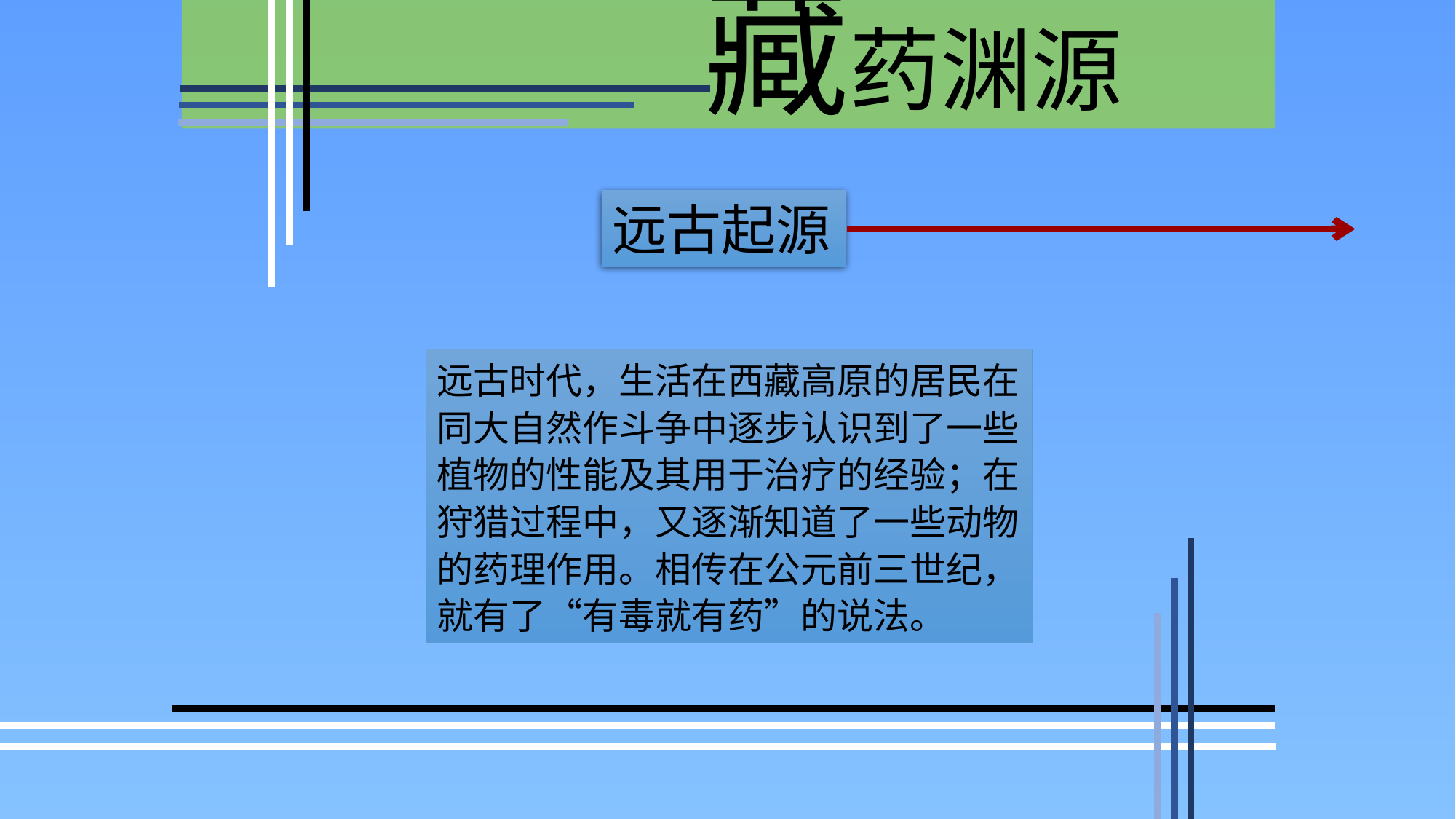

藏药渊源
远古起源
远古时代，生活在西藏高原的居民在同大自然作斗争中逐步认识到了一些植物的性能及其用于治疗的经验；在狩猎过程中，又逐渐知道了一些动物的药理作用。相传在公元前三世纪，就有了“有毒就有药”的说法。